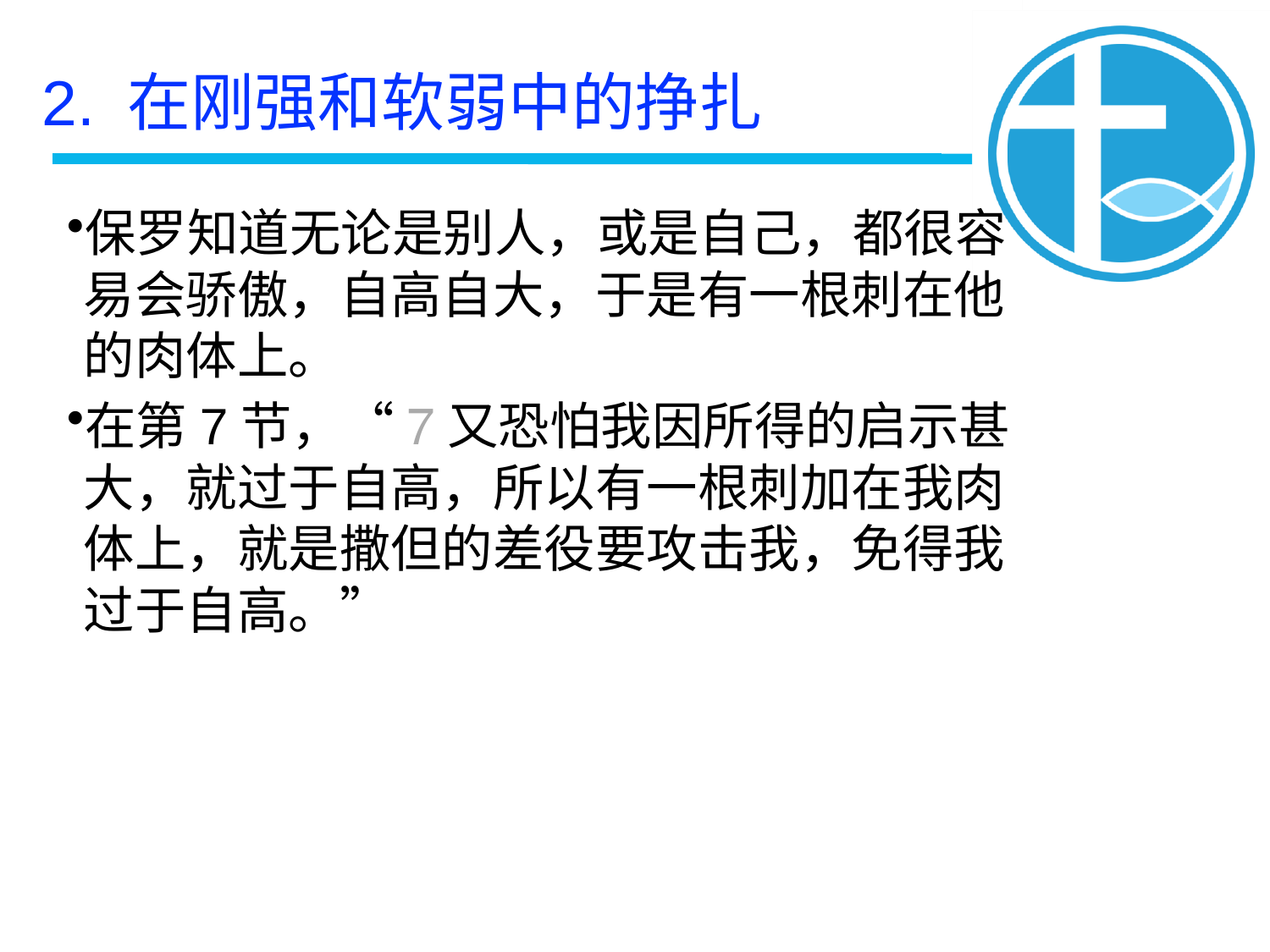

2. 在刚强和软弱中的挣扎
保罗知道无论是别人，或是自己，都很容易会骄傲，自高自大，于是有一根刺在他的肉体上。
在第7节，“7又恐怕我因所得的启示甚大，就过于自高，所以有一根刺加在我肉体上，就是撒但的差役要攻击我，免得我过于自高。”